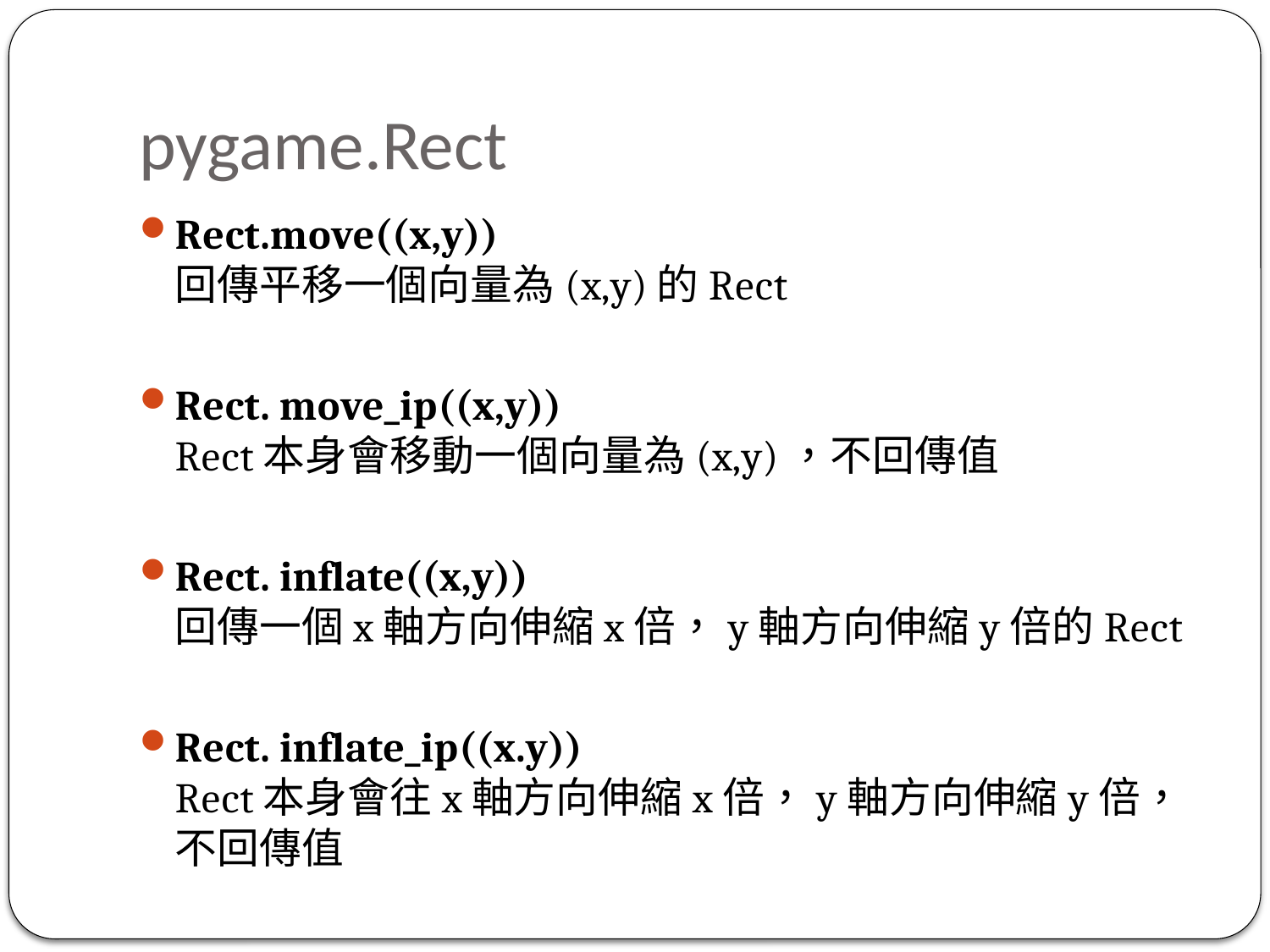

# pygame.Rect
Rect.move((x,y))
回傳平移一個向量為(x,y)的Rect

Rect. move_ip((x,y))
Rect本身會移動一個向量為(x,y)，不回傳值

Rect. inflate((x,y))
回傳一個x軸方向伸縮x倍，y軸方向伸縮y倍的Rect

Rect. inflate_ip((x.y))
Rect本身會往x軸方向伸縮x倍，y軸方向伸縮y倍，不回傳值